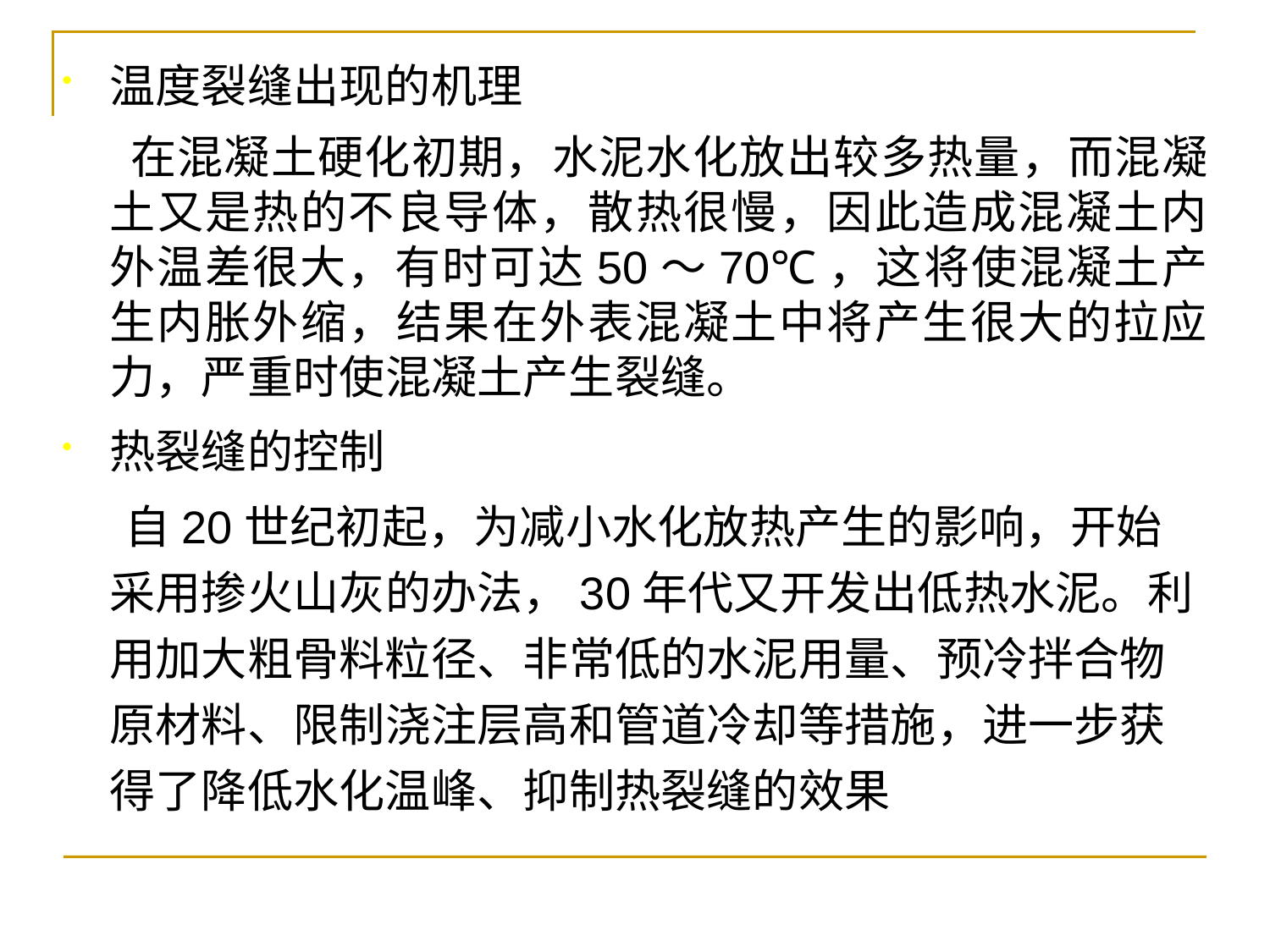

温度裂缝出现的机理
     在混凝土硬化初期，水泥水化放出较多热量，而混凝土又是热的不良导体，散热很慢，因此造成混凝土内外温差很大，有时可达50～70℃，这将使混凝土产生内胀外缩，结果在外表混凝土中将产生很大的拉应力，严重时使混凝土产生裂缝。
热裂缝的控制
     自20世纪初起，为减小水化放热产生的影响，开始采用掺火山灰的办法，30年代又开发出低热水泥。利用加大粗骨料粒径、非常低的水泥用量、预冷拌合物原材料、限制浇注层高和管道冷却等措施，进一步获得了降低水化温峰、抑制热裂缝的效果